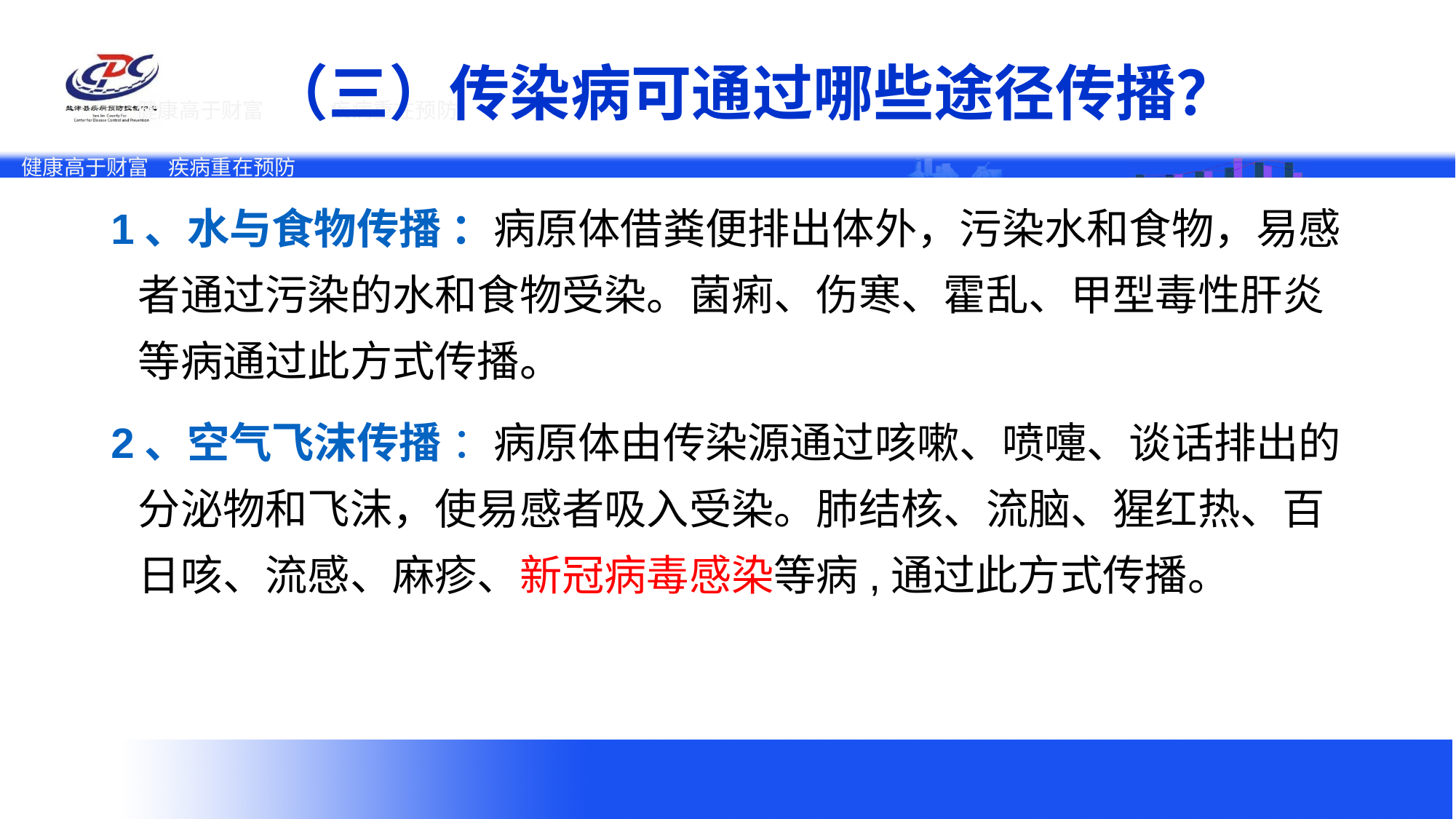

# （三）传染病可通过哪些途径传播？
1、水与食物传播 ：病原体借粪便排出体外，污染水和食物，易感者通过污染的水和食物受染。菌痢、伤寒、霍乱、甲型毒性肝炎等病通过此方式传播。
2、空气飞沫传播 ：病原体由传染源通过咳嗽、喷嚏、谈话排出的分泌物和飞沫，使易感者吸入受染。肺结核、流脑、猩红热、百日咳、流感、麻疹、新冠病毒感染等病,通过此方式传播。